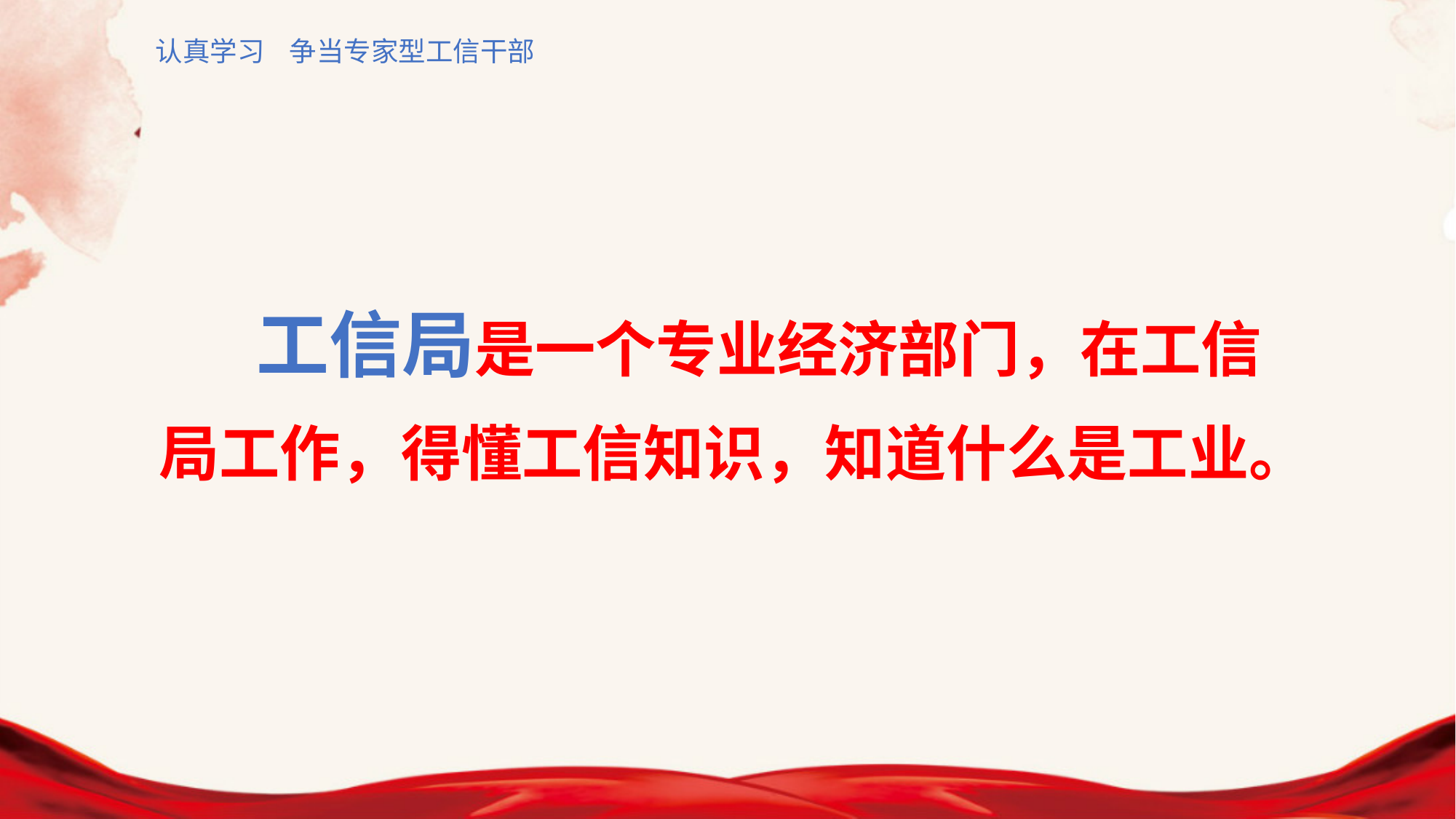

认真学习    争当专家型工信干部
      工信局是一个专业经济部门，在工信局工作，得懂工信知识，知道什么是工业。